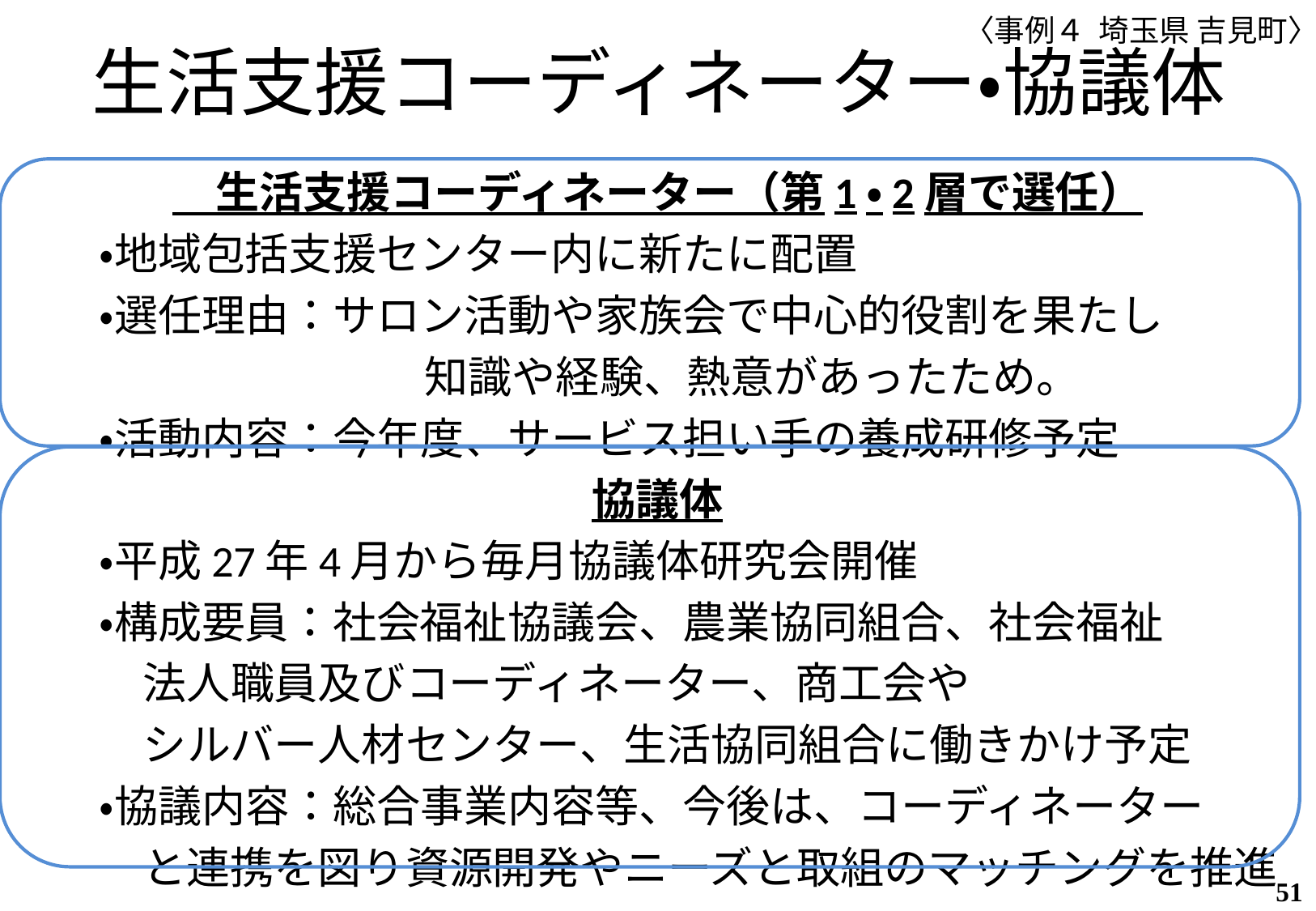

〈事例４  埼玉県 吉見町〉
# 生活支援コーディネーター・協議体
　生活支援コーディネーター（第1・2層で選任）
　　・地域包括支援センター内に新たに配置
　　・選任理由：サロン活動や家族会で中心的役割を果たし
　　　　　　　　　  知識や経験、熱意があったため。
　　・活動内容：今年度、サービス担い手の養成研修予定
協議体
　　・平成27年4月から毎月協議体研究会開催
　　・構成要員：社会福祉協議会、農業協同組合、社会福祉
　　　法人職員及びコーディネーター、商工会や
　　　シルバー人材センター、生活協同組合に働きかけ予定
　　・協議内容：総合事業内容等、今後は、コーディネーター
　　　と連携を図り資源開発やニーズと取組のマッチングを推進

51